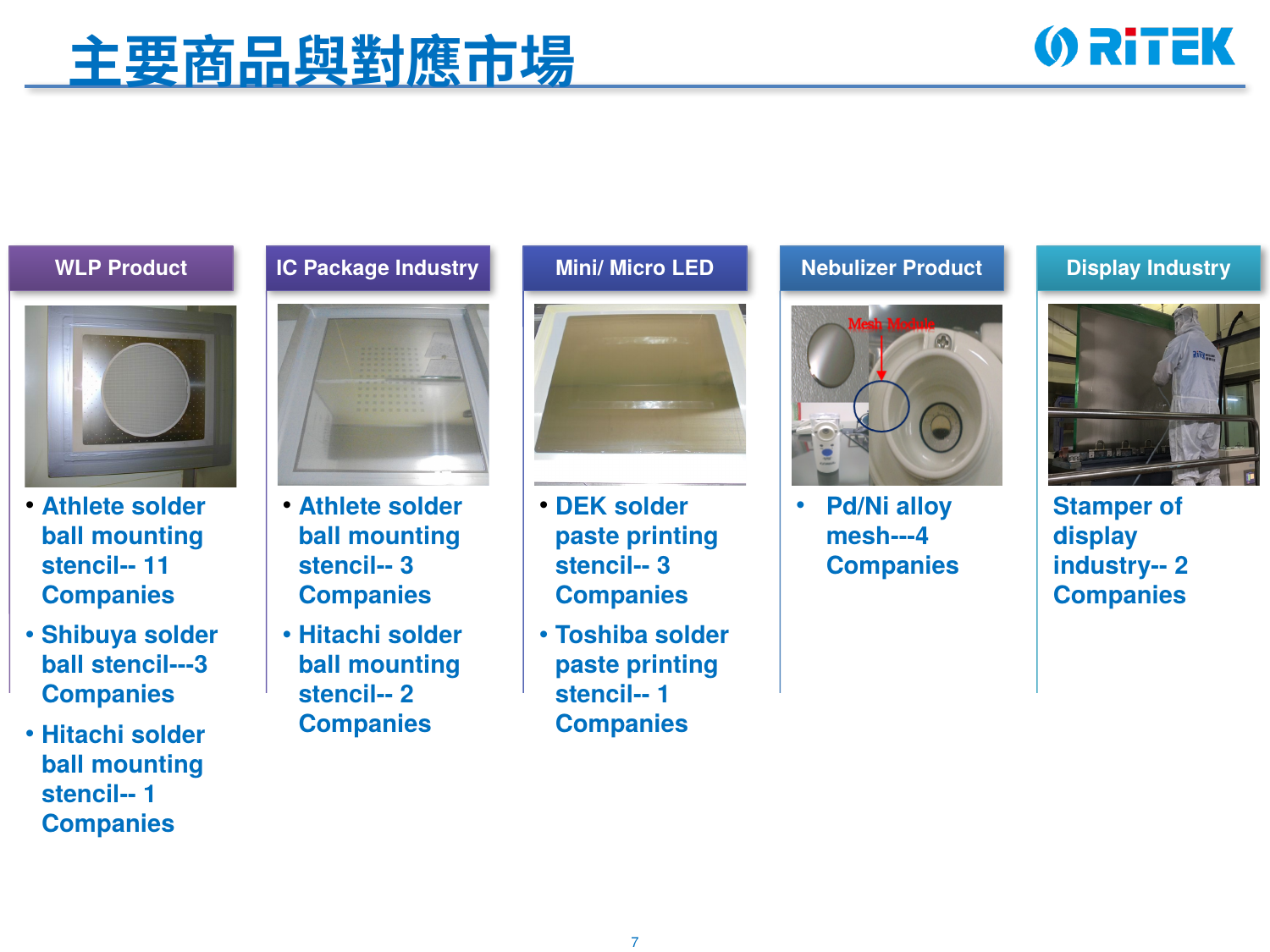

# 主要商品與對應市場
Athlete solder ball mounting stencil-- 11 Companies
Shibuya solder ball stencil---3 Companies
Hitachi solder ball mounting stencil-- 1 Companies
WLP Product
Athlete solder ball mounting stencil-- 3 Companies
Hitachi solder ball mounting stencil-- 2 Companies
IC Package Industry
DEK solder paste printing stencil-- 3 Companies
Toshiba solder paste printing stencil-- 1 Companies
Mini/ Micro LED
Pd/Ni alloy mesh---4 Companies
Nebulizer Product
Stamper of display industry-- 2 Companies
Display Industry
7